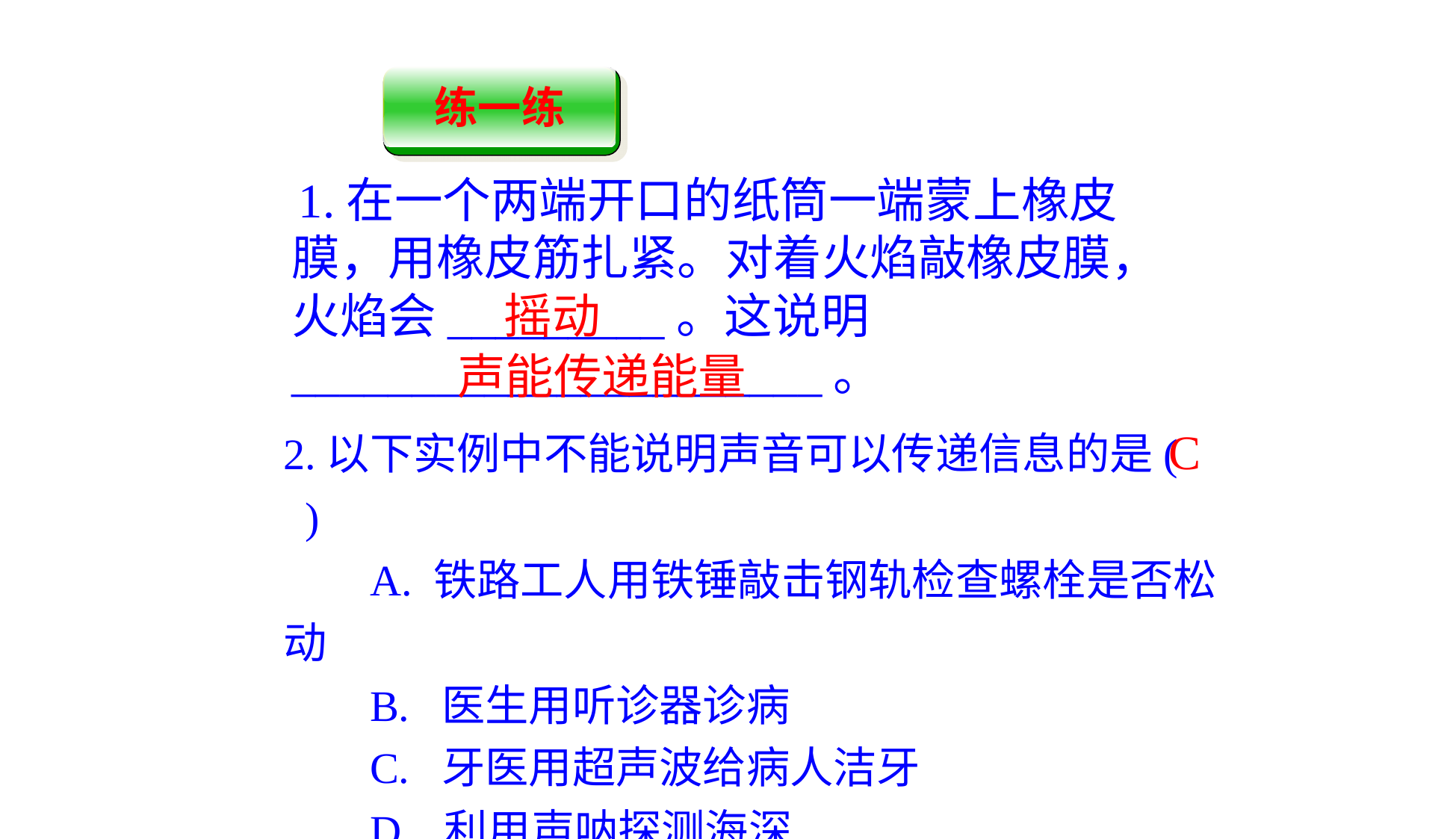

练一练
 1.在一个两端开口的纸筒一端蒙上橡皮膜，用橡皮筋扎紧。对着火焰敲橡皮膜，火焰会_________。这说明______________________。
摇动
声能传递能量
2.以下实例中不能说明声音可以传递信息的是(        )
        A. 铁路工人用铁锤敲击钢轨检查螺栓是否松动
        B.  医生用听诊器诊病
        C.  牙医用超声波给病人洁牙
        D.  利用声呐探测海深
C